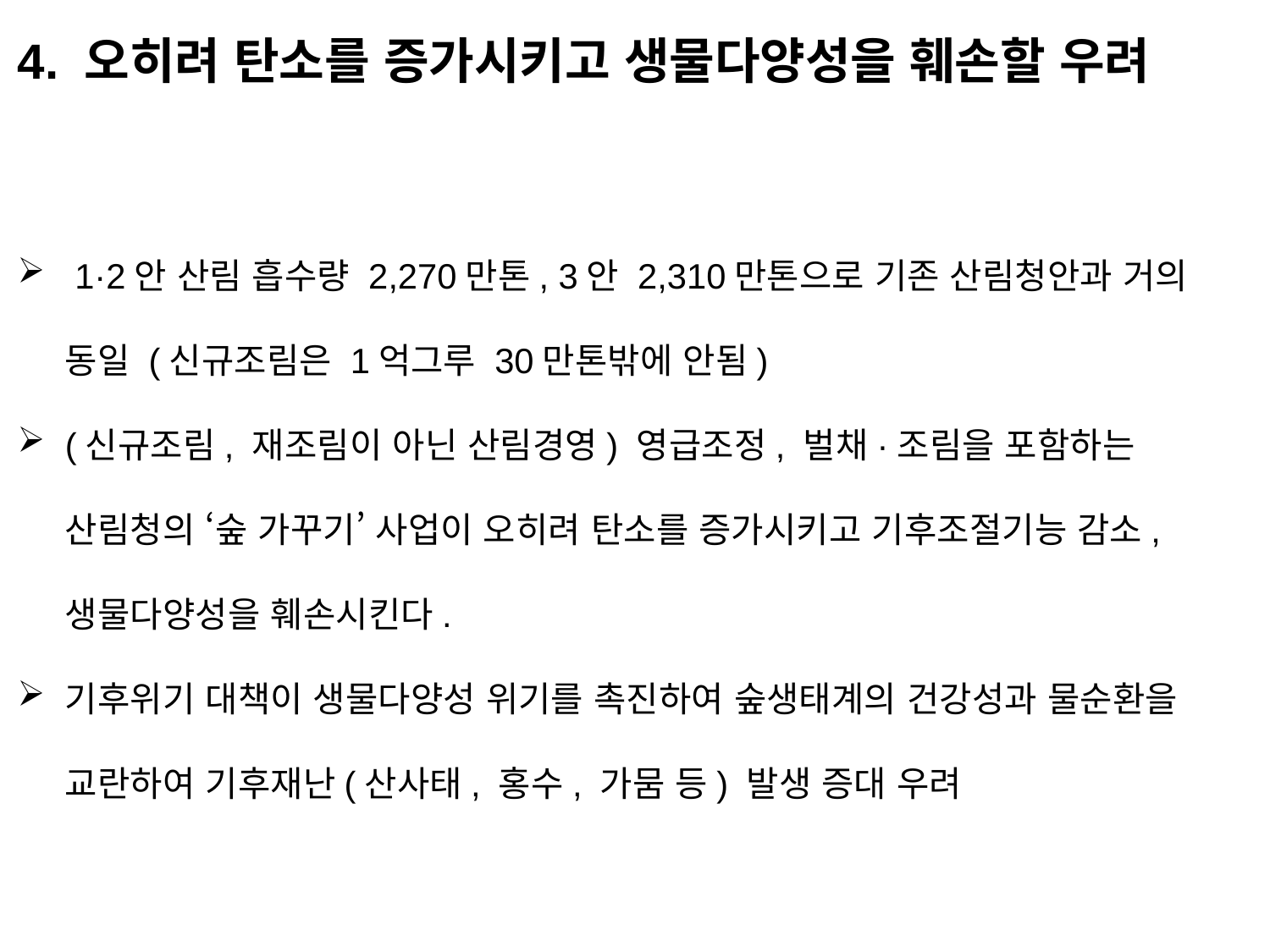

4. 오히려 탄소를 증가시키고 생물다양성을 훼손할 우려
 1·2안 산림 흡수량 2,270만톤, 3안 2,310만톤으로 기존 산림청안과 거의 동일 (신규조림은 1억그루 30만톤밖에 안됨)
(신규조림, 재조림이 아닌 산림경영) 영급조정, 벌채·조림을 포함하는 산림청의 ‘숲 가꾸기’ 사업이 오히려 탄소를 증가시키고 기후조절기능 감소, 생물다양성을 훼손시킨다.
기후위기 대책이 생물다양성 위기를 촉진하여 숲생태계의 건강성과 물순환을 교란하여 기후재난(산사태, 홍수, 가뭄 등) 발생 증대 우려